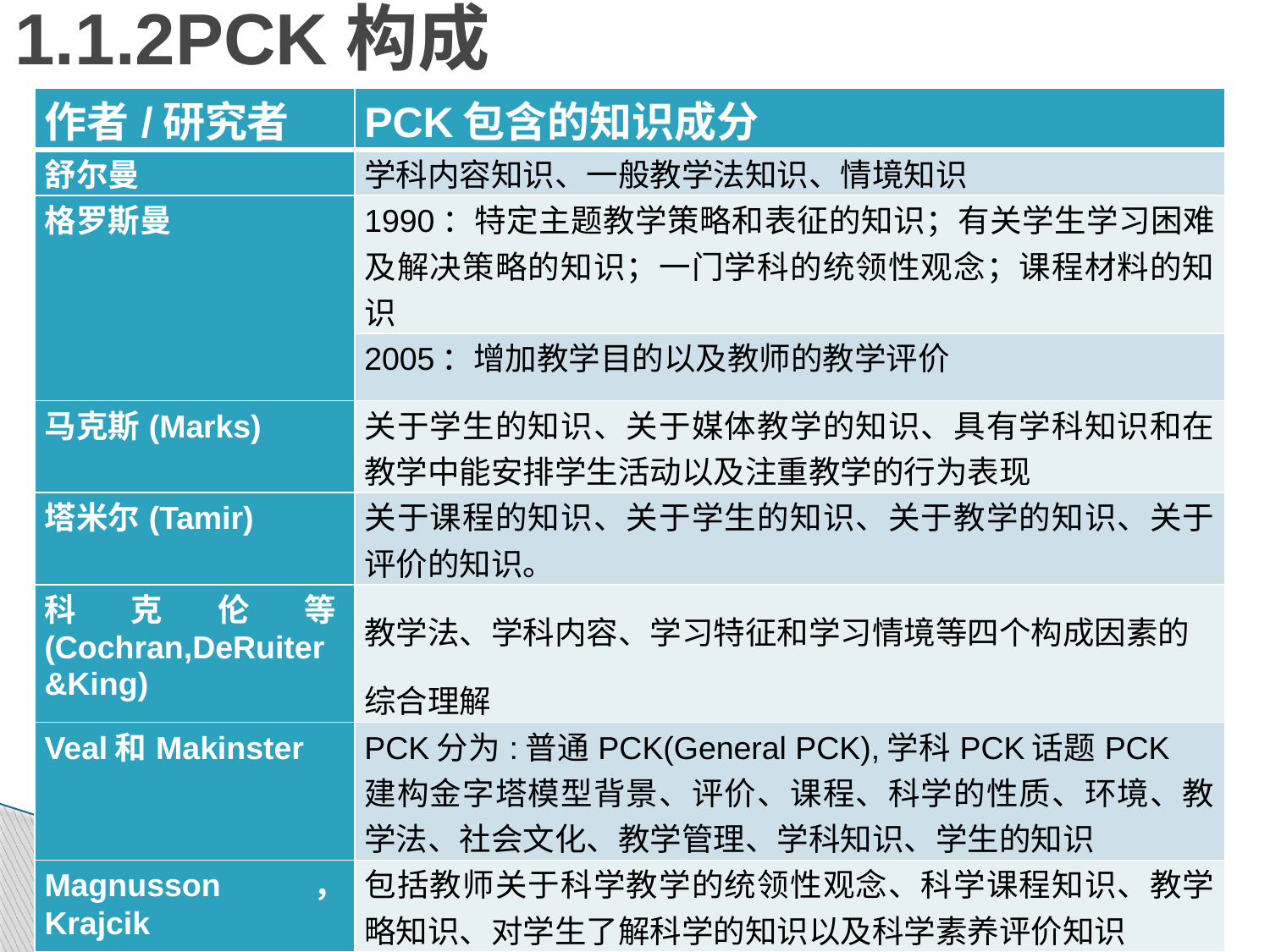

# 1.1.2PCK构成
| 作者/研究者 | PCK包含的知识成分 |
| --- | --- |
| 舒尔曼 | 学科内容知识、一般教学法知识、情境知识 |
| 格罗斯曼 | 1990：特定主题教学策略和表征的知识；有关学生学习困难及解决策略的知识；一门学科的统领性观念；课程材料的知识 |
|  | 2005：增加教学目的以及教师的教学评价 |
| 马克斯(Marks) | 关于学生的知识、关于媒体教学的知识、具有学科知识和在教学中能安排学生活动以及注重教学的行为表现 |
| 塔米尔(Tamir) | 关于课程的知识、关于学生的知识、关于教学的知识、关于评价的知识。 |
| 科克伦等(Cochran,DeRuiter&King) | 教学法、学科内容、学习特征和学习情境等四个构成因素的综合理解 |
| Veal和Makinster | PCK分为:普通PCK(General PCK),学科PCK话题PCK 建构金字塔模型背景、评价、课程、科学的性质、环境、教学法、社会文化、教学管理、学科知识、学生的知识 |
| Magnusson， Krajcik | 包括教师关于科学教学的统领性观念、科学课程知识、教学略知识、对学生了解科学的知识以及科学素养评价知识 |
| Loughran et al（2006） | 学科内容，教学表征，学生理解。一般教学法。情景、目的 |
| PCK网站 | 内容的知识,课程的知识和教学的知识 |